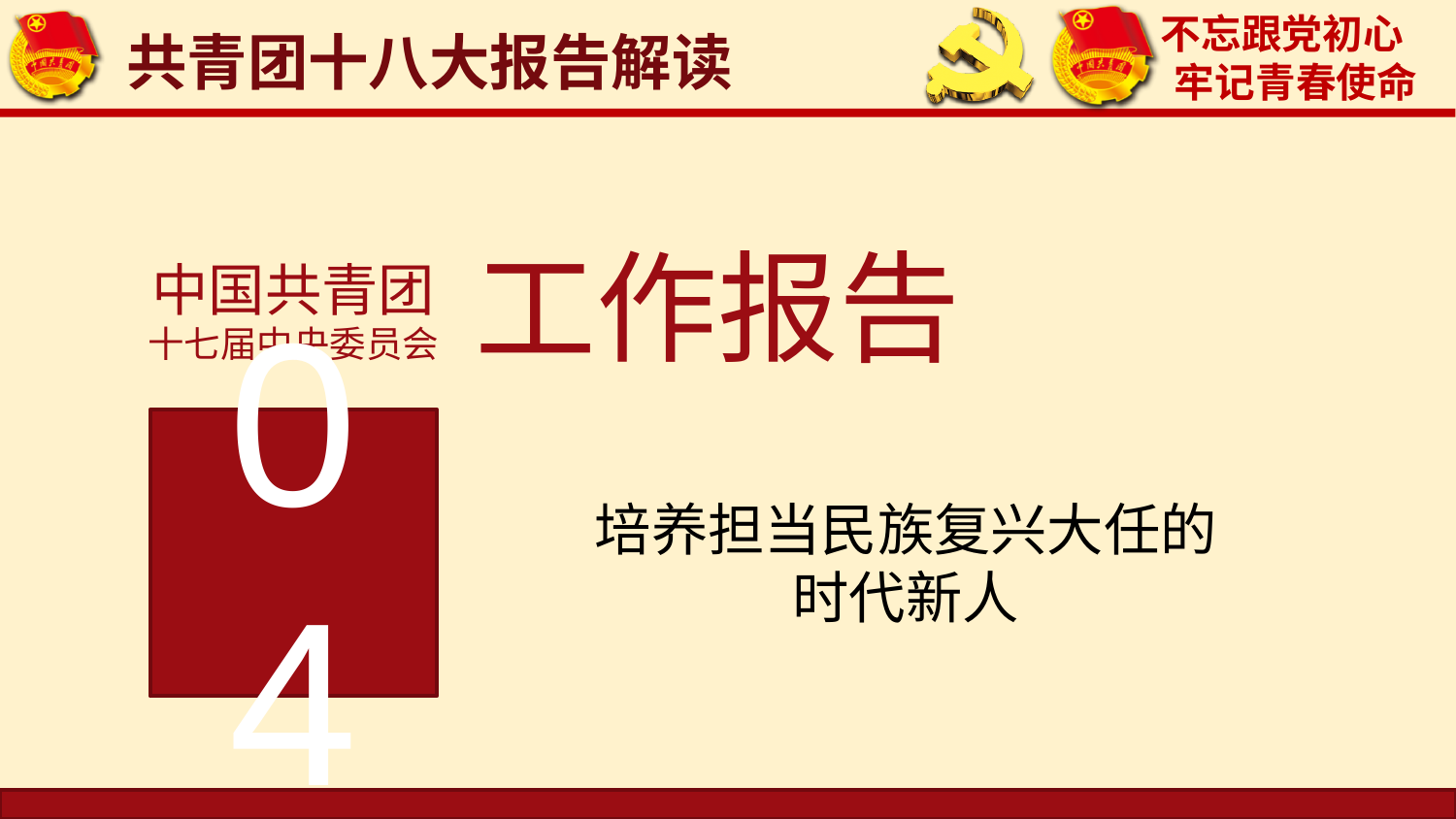

共青团十八大报告解读
工作报告
中国共青团
十七届中央委员会
04
培养担当民族复兴大任的
时代新人